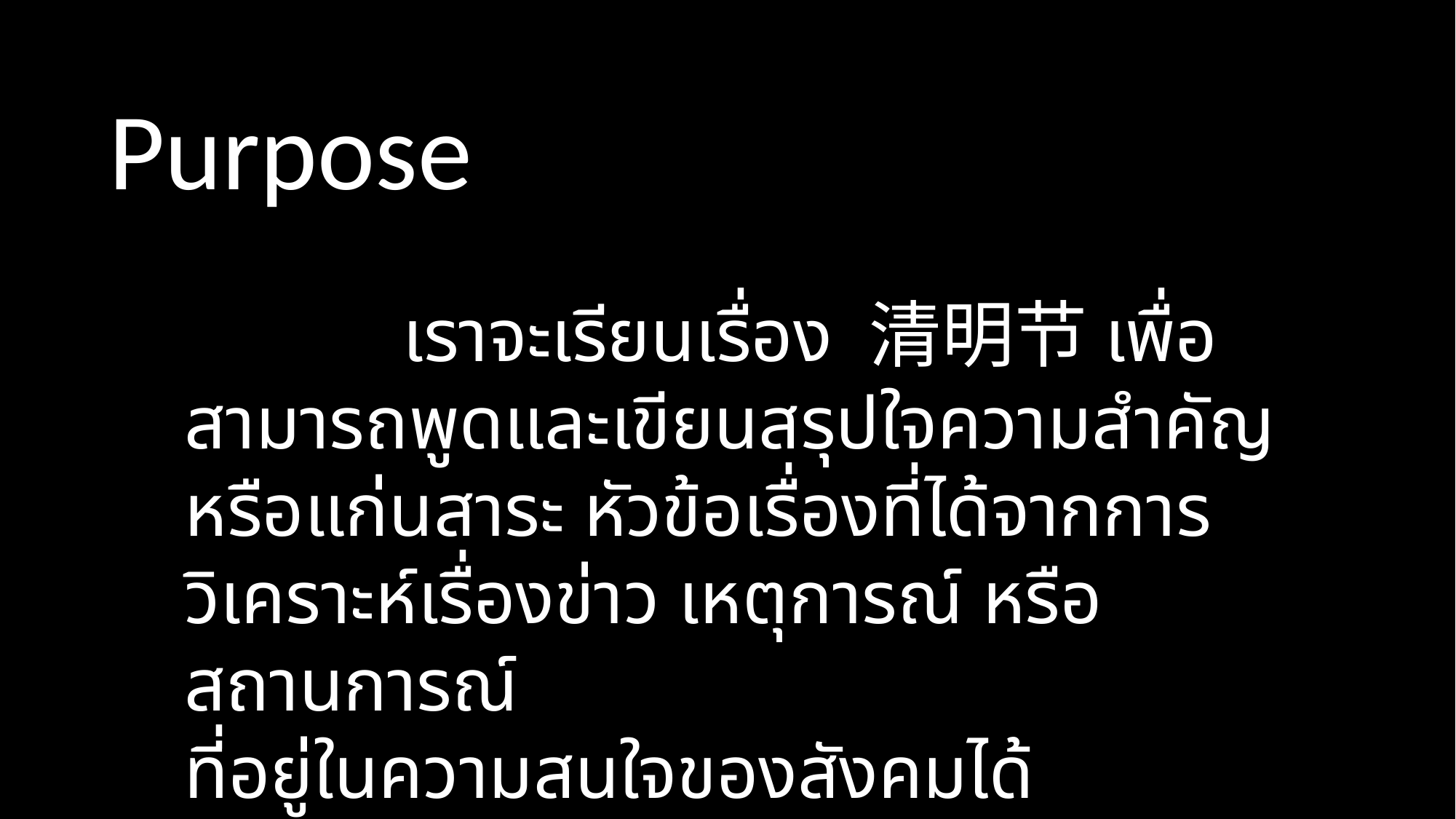

Purpose
		เราจะเรียนเรื่อง 清明节เพื่อสามารถพูดและเขียนสรุปใจความสำคัญ หรือแก่นสาระ หัวข้อเรื่องที่ได้จากการวิเคราะห์เรื่องข่าว เหตุการณ์ หรือสถานการณ์
ที่อยู่ในความสนใจของสังคมได้